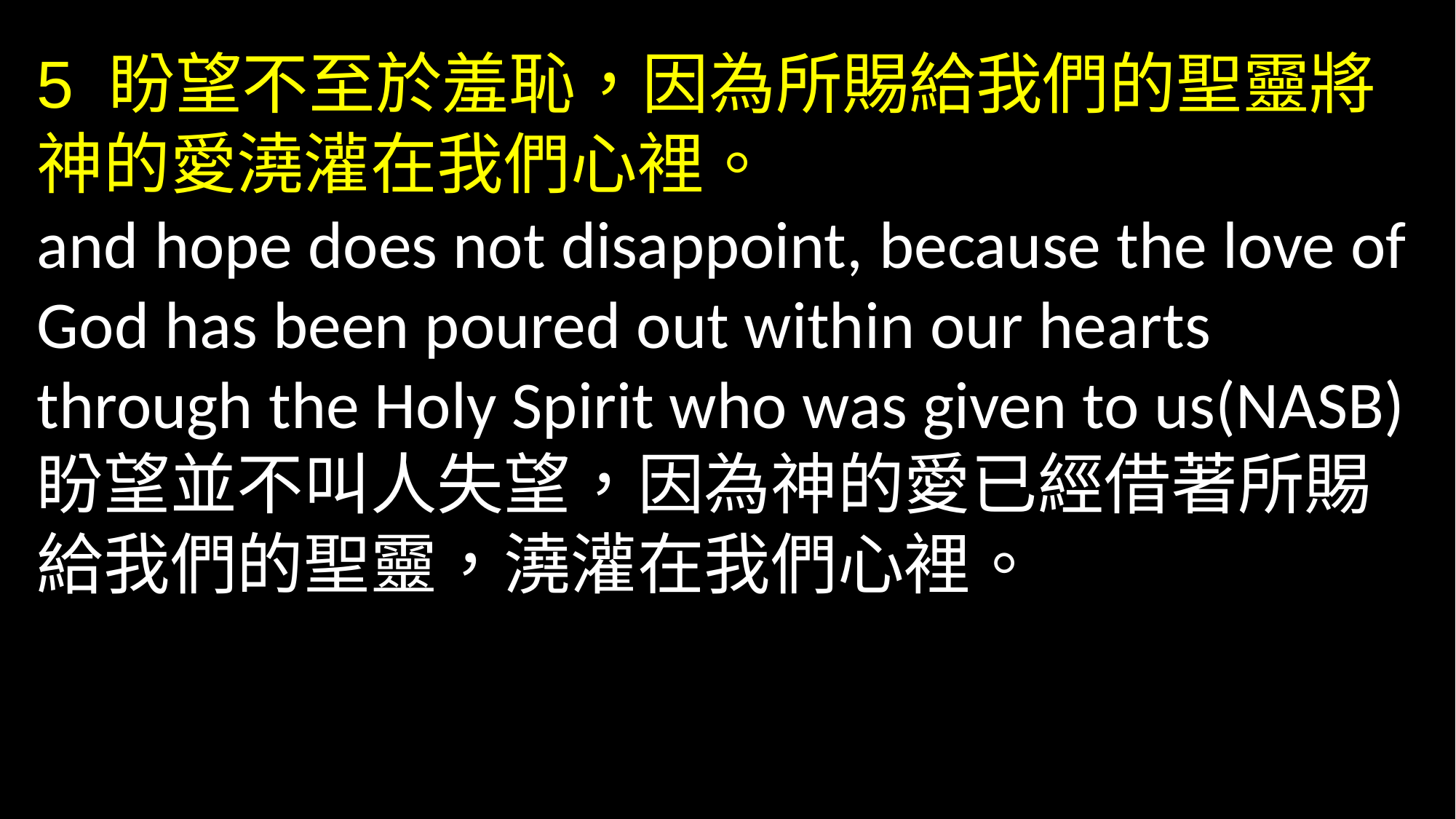

5 盼望不至於羞恥，因為所賜給我們的聖靈將神的愛澆灌在我們心裡。
and hope does not disappoint, because the love of God has been poured out within our hearts through the Holy Spirit who was given to us(NASB)
盼望並不叫人失望，因為神的愛已經借著所賜給我們的聖靈，澆灌在我們心裡。